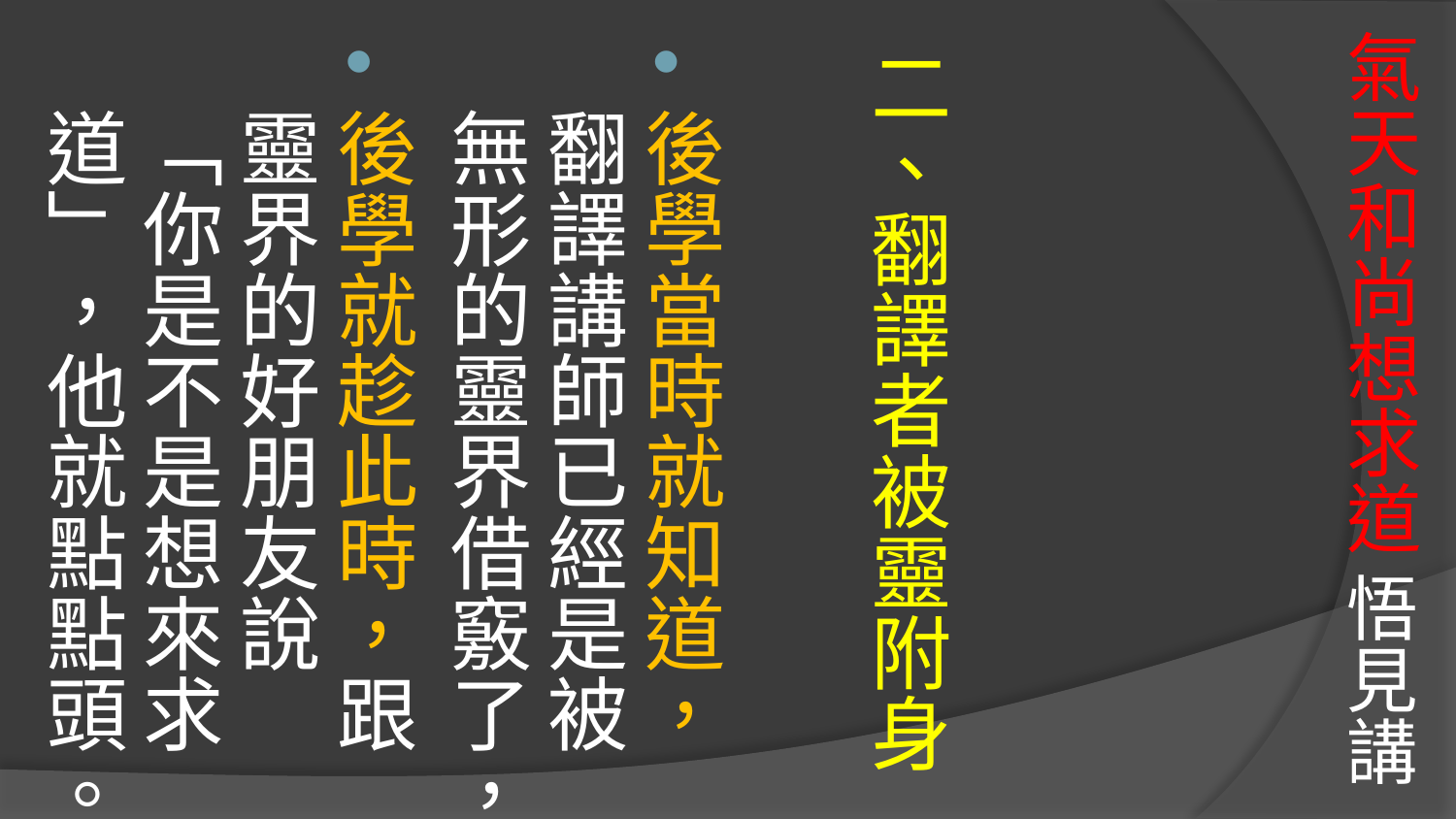

# 氣天和尚想求道 悟見講
二、翻譯者被靈附身

後學當時就知道，翻譯講師已經是被無形的靈界借竅了，
後學就趁此時，跟靈界的好朋友說「你是不是想來求道」，他就點點頭。